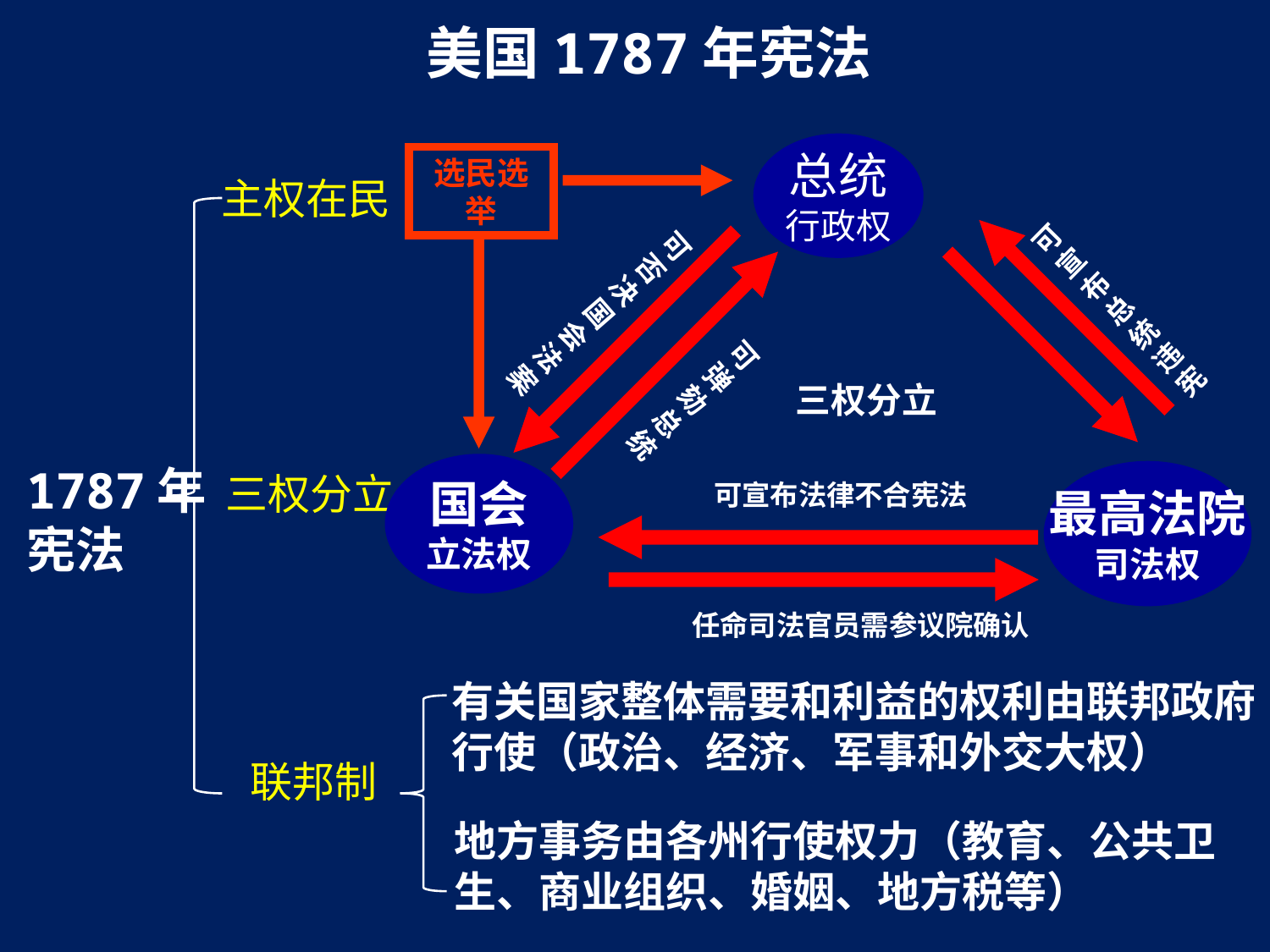

美国1787年宪法
可
否
决
国
会
法
案
可
宣
布
总
统
违
宪
总统
行政权
选民选举
主权在民

可
弹
劾
总
统

三权分立
1787年
宪法
国会
立法权
三权分立
最高法院
司法权
可宣布法律不合宪法

任命司法官员需参议院确认
有关国家整体需要和利益的权利由联邦政府行使（政治、经济、军事和外交大权）

联邦制
地方事务由各州行使权力（教育、公共卫生、商业组织、婚姻、地方税等）